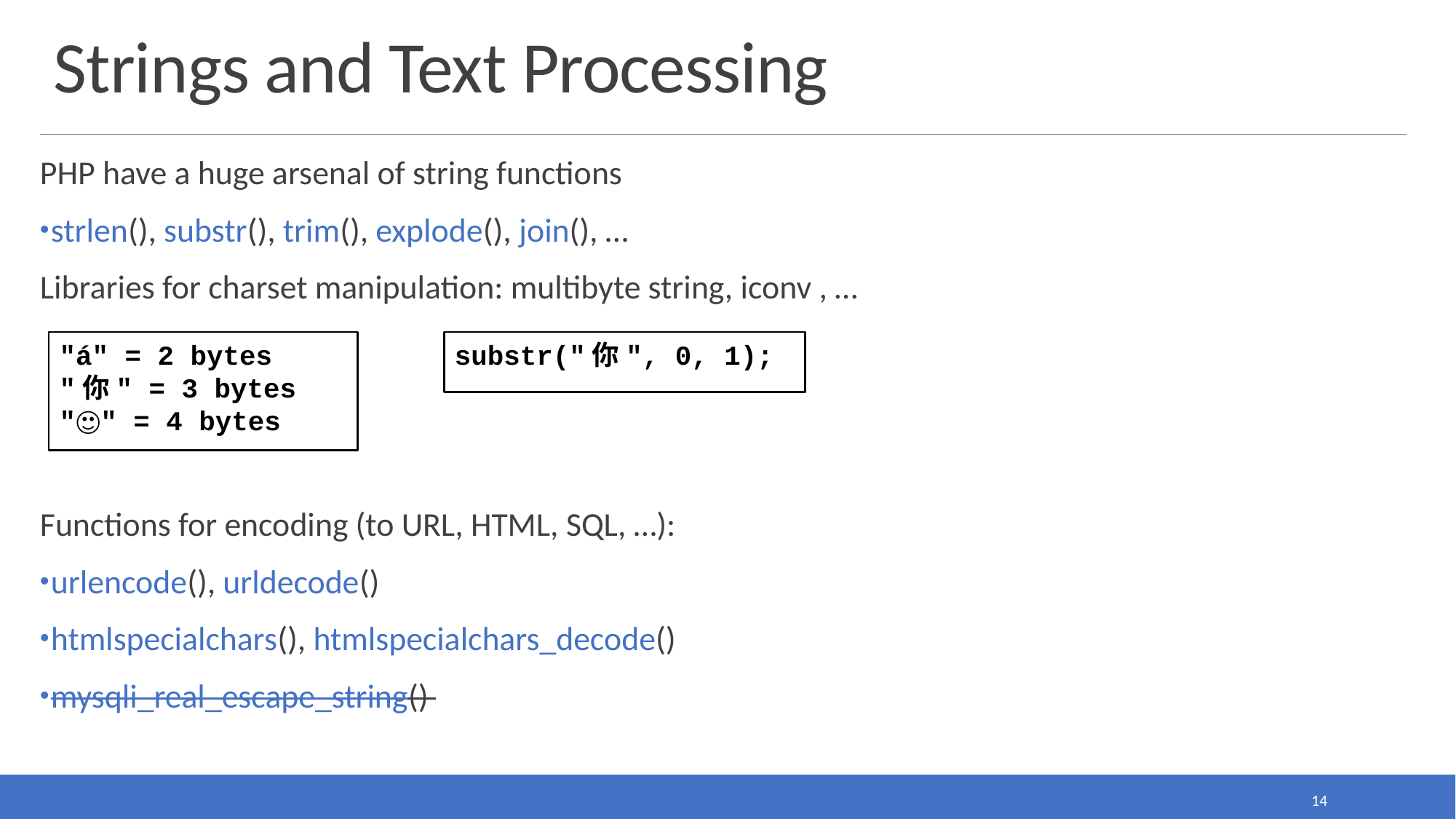

# Strings and Text Processing
PHP have a huge arsenal of string functions
strlen(), substr(), trim(), explode(), join(), …
Libraries for charset manipulation: multibyte string, iconv , …
Functions for encoding (to URL, HTML, SQL, …):
urlencode(), urldecode()
htmlspecialchars(), htmlspecialchars_decode()
mysqli_real_escape_string()
"á" = 2 bytes
"你" = 3 bytes
"🙂" = 4 bytes
substr("你", 0, 1);
14